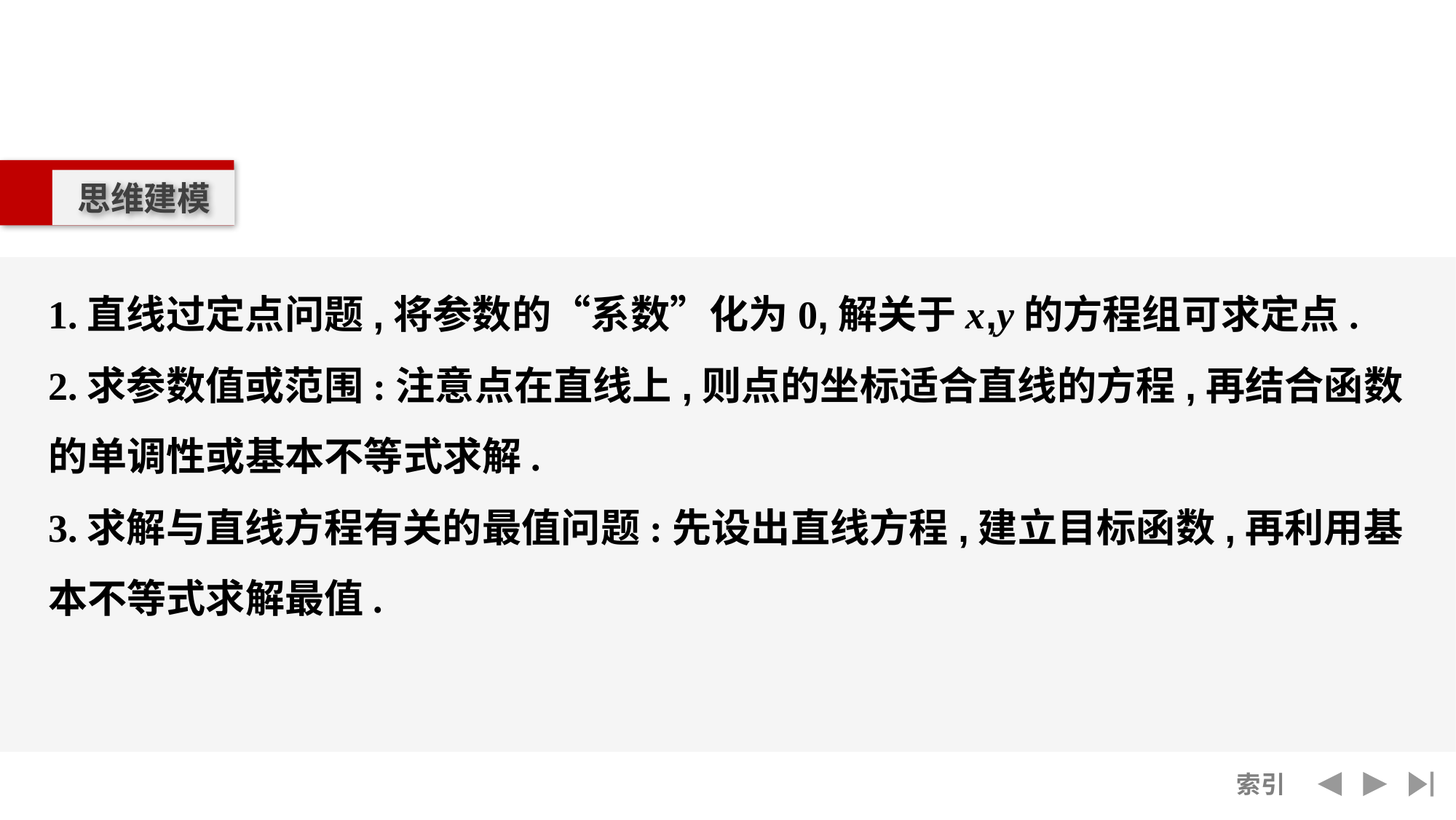

思维建模

1.直线过定点问题,将参数的“系数”化为0,解关于x,y的方程组可求定点.
2.求参数值或范围:注意点在直线上,则点的坐标适合直线的方程,再结合函数的单调性或基本不等式求解.
3.求解与直线方程有关的最值问题:先设出直线方程,建立目标函数,再利用基本不等式求解最值.